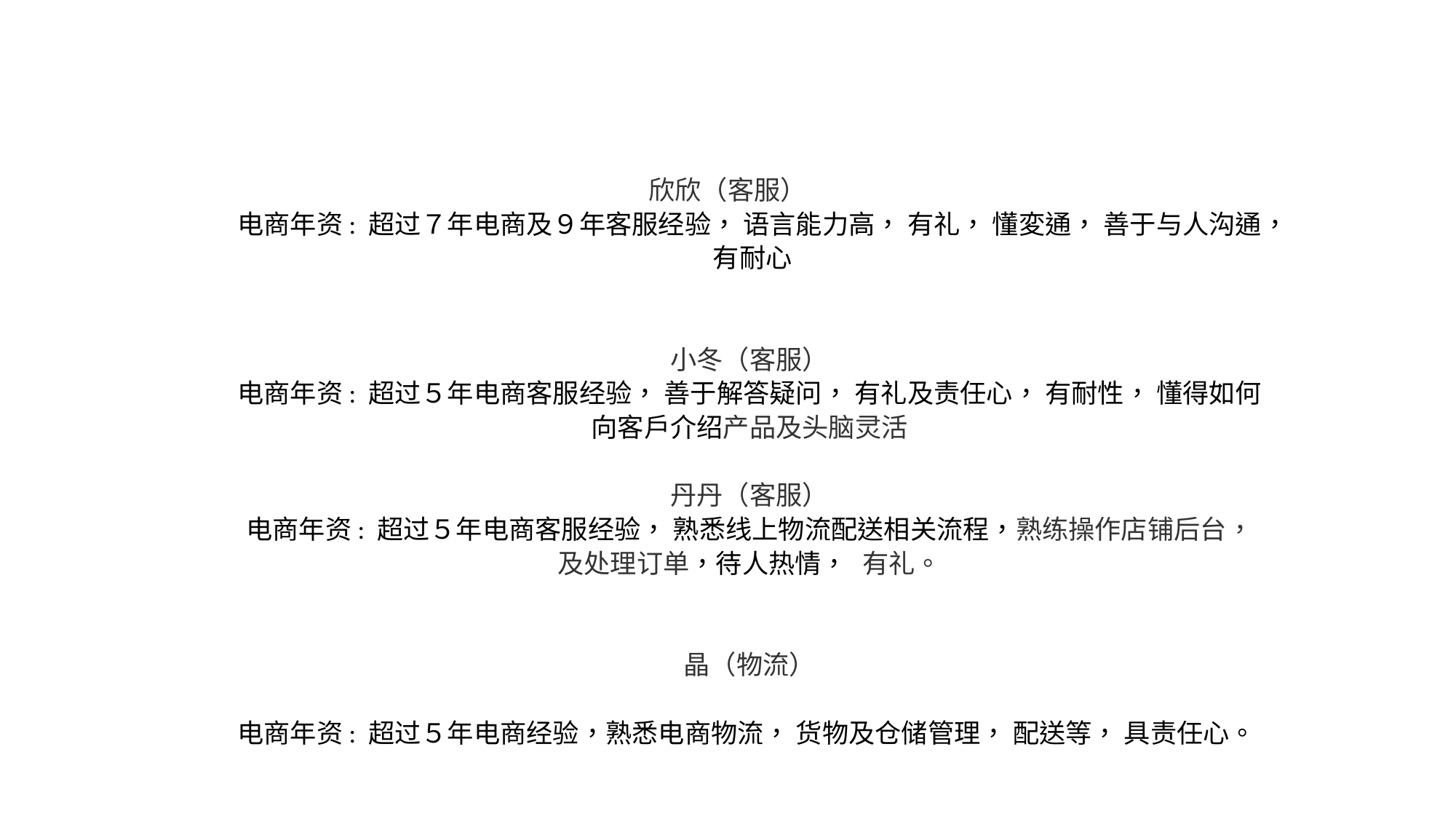

# 欣欣（客服） 电商年资: 超过７年电商及９年客服经验， 语言能力高， 有礼， 懂変通， 善于与人沟通， 有耐心     小冬（客服） 电商年资: 超过５年电商客服经验， 善于解答疑问， 有礼及责任心， 有耐性， 懂得如何向客戶介绍产品及头脑灵活   丹丹（客服） 电商年资: 超过５年电商客服经验， 熟悉线上物流配送相关流程，熟练操作店铺后台，及处理订单，待人热情，  有礼。     晶（物流）   电商年资: 超过５年电商经验，熟悉电商物流， 货物及仓储管理， 配送等， 具责任心。